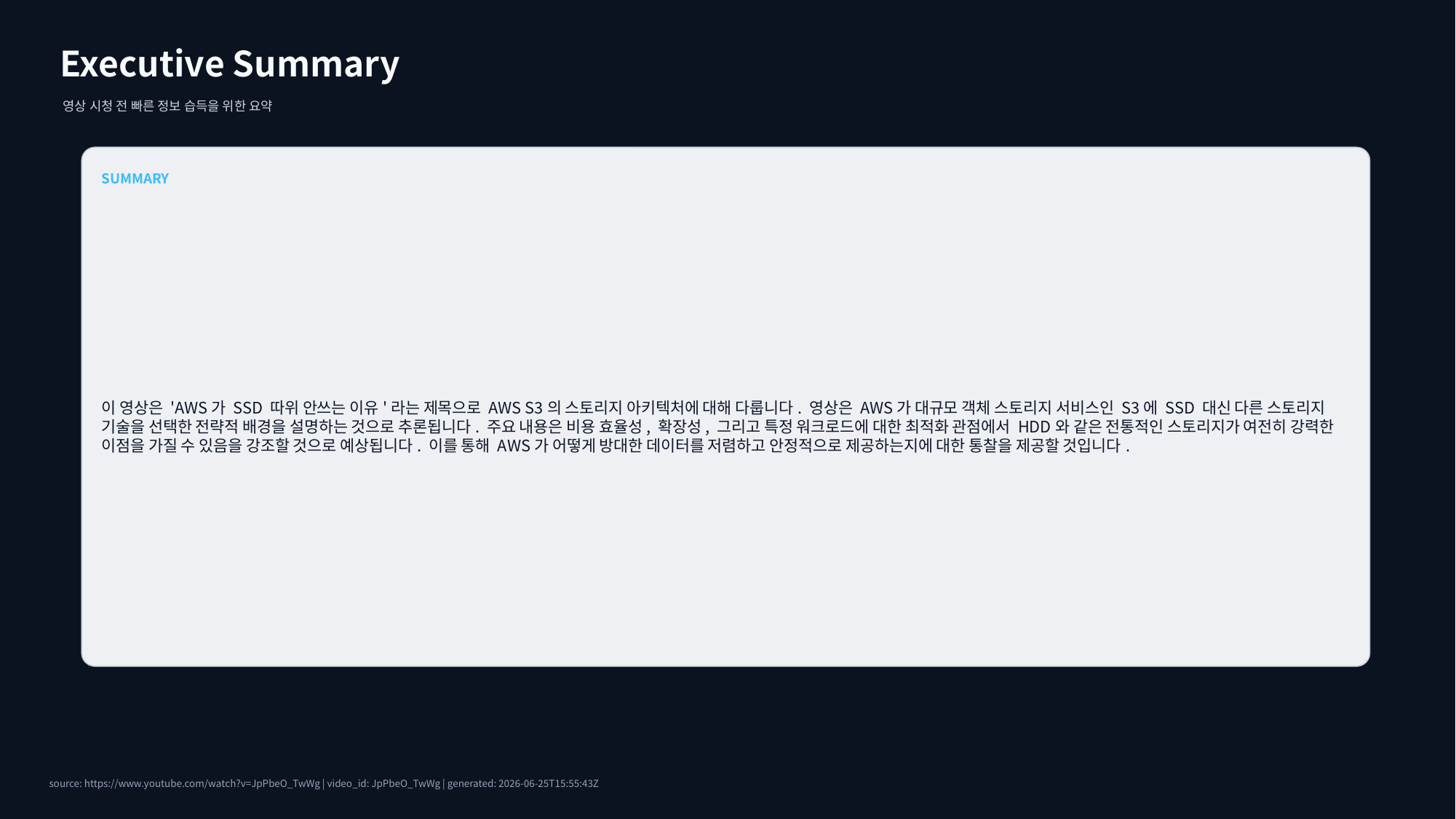

Executive Summary
영상 시청 전 빠른 정보 습득을 위한 요약

SUMMARY
이 영상은 'AWS가 SSD 따위 안쓰는 이유'라는 제목으로 AWS S3의 스토리지 아키텍처에 대해 다룹니다. 영상은 AWS가 대규모 객체 스토리지 서비스인 S3에 SSD 대신 다른 스토리지 기술을 선택한 전략적 배경을 설명하는 것으로 추론됩니다. 주요 내용은 비용 효율성, 확장성, 그리고 특정 워크로드에 대한 최적화 관점에서 HDD와 같은 전통적인 스토리지가 여전히 강력한 이점을 가질 수 있음을 강조할 것으로 예상됩니다. 이를 통해 AWS가 어떻게 방대한 데이터를 저렴하고 안정적으로 제공하는지에 대한 통찰을 제공할 것입니다.
source: https://www.youtube.com/watch?v=JpPbeO_TwWg | video_id: JpPbeO_TwWg | generated: 2026-06-25T15:55:43Z